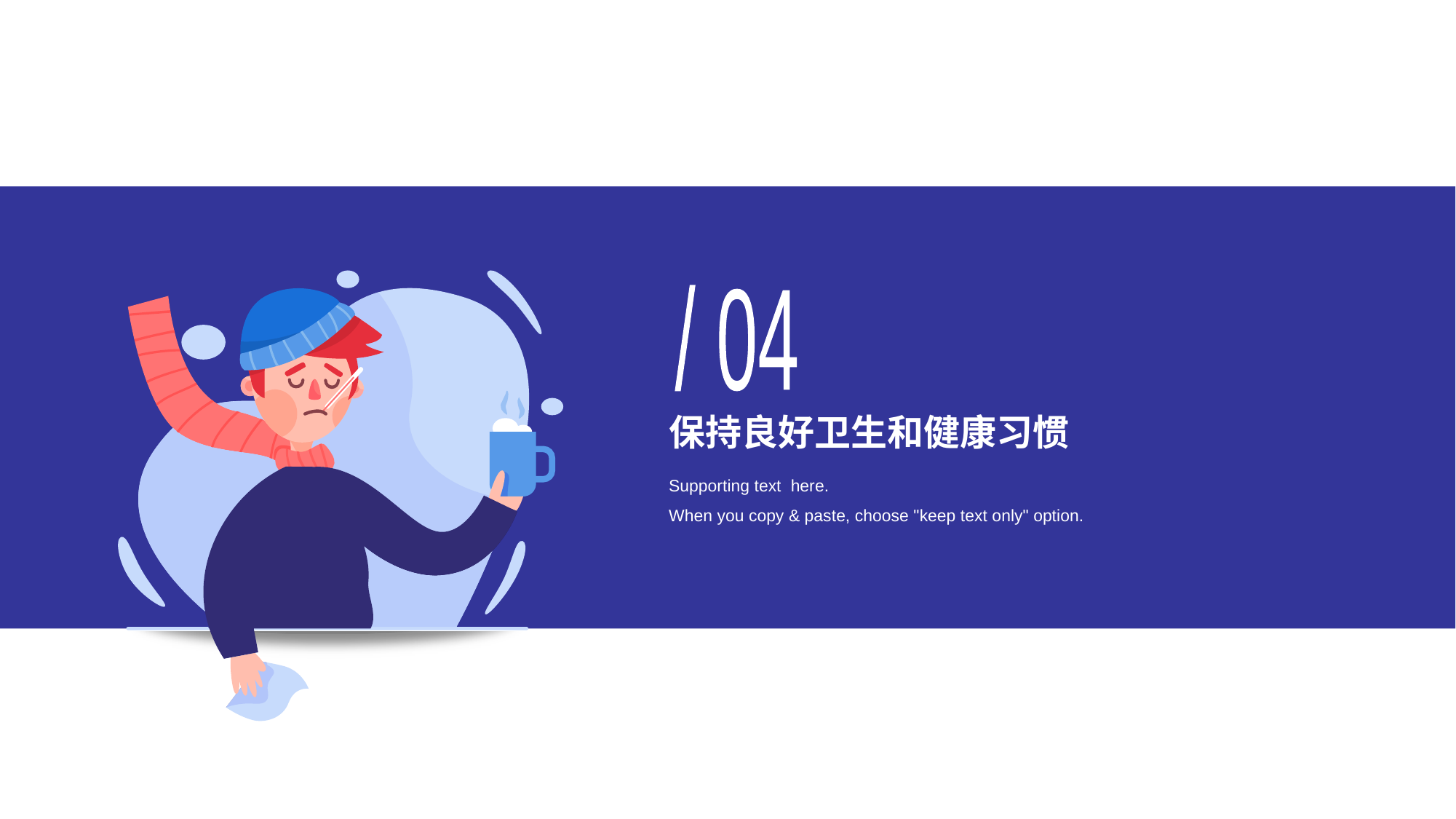

/ 04
# 保持良好卫生和健康习惯
Supporting text  here.
When you copy & paste, choose "keep text only" option.